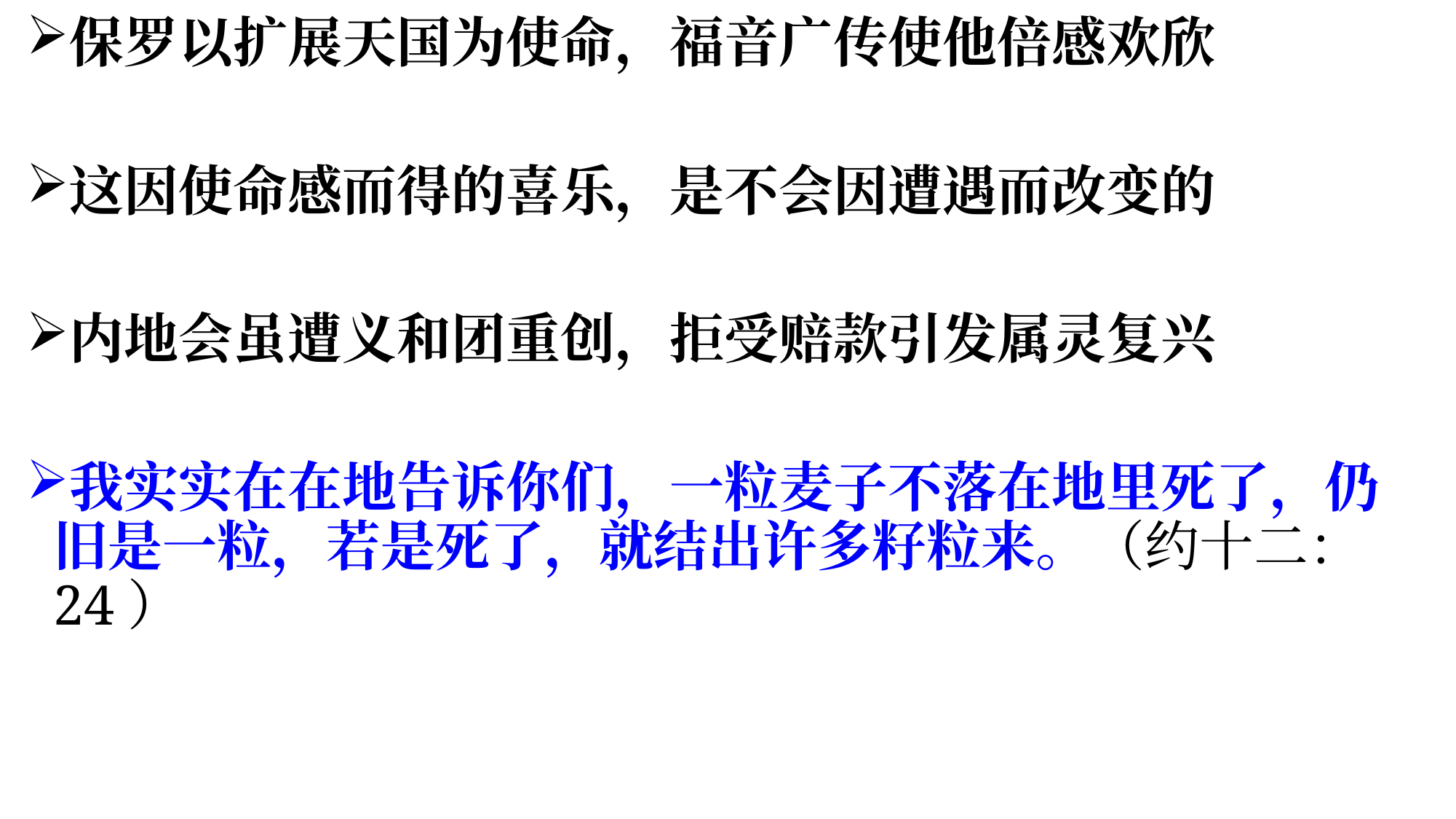

保罗以扩展天国为使命，福音广传使他倍感欢欣

这因使命感而得的喜乐，是不会因遭遇而改变的

内地会虽遭义和团重创，拒受赔款引发属灵复兴

我实实在在地告诉你们，一粒麦子不落在地里死了，仍旧是一粒，若是死了，就结出许多籽粒来。（约十二：24）